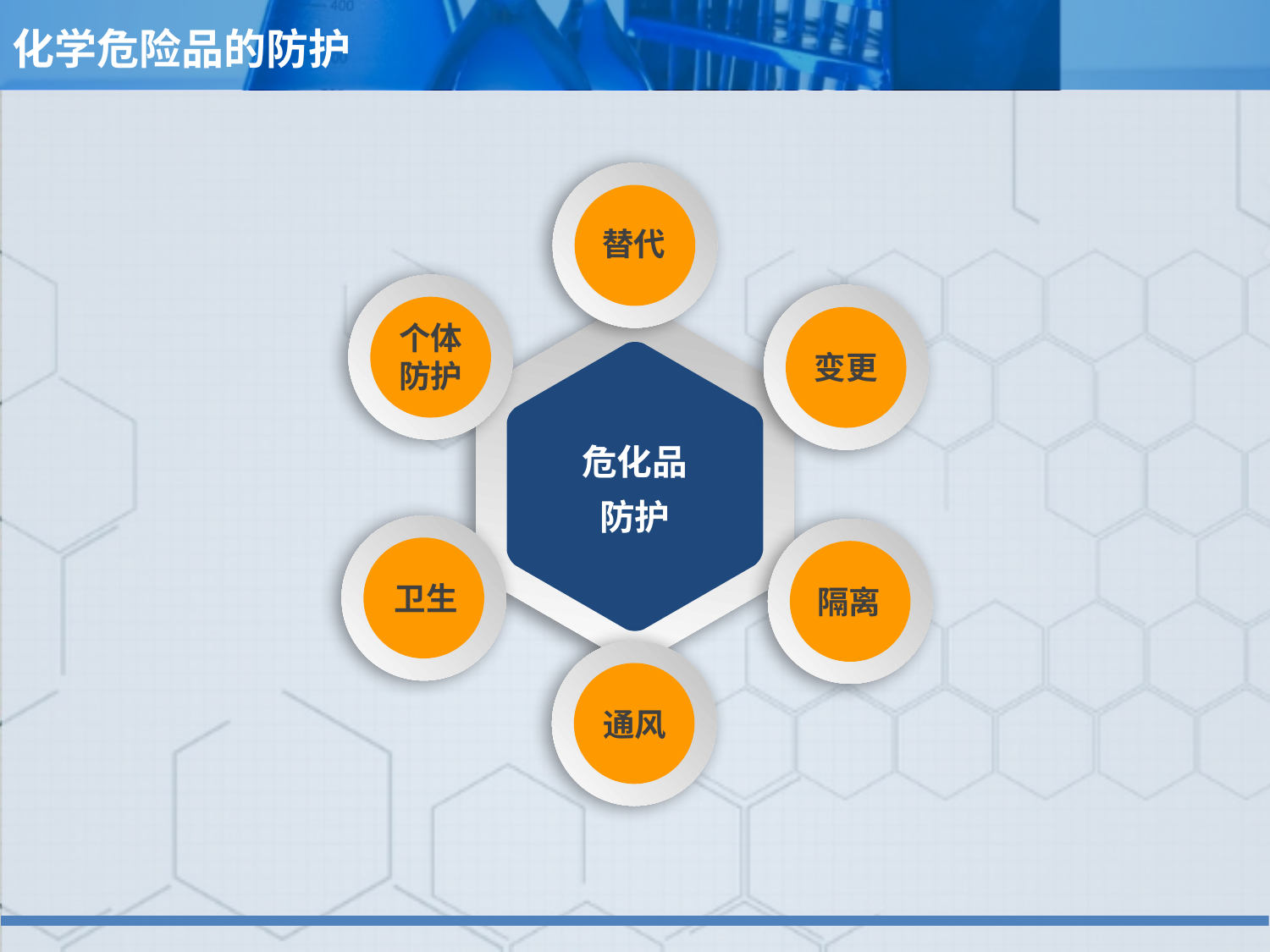

化学危险品的防护

替代

个体
防护
变更
危化品
防护

卫生
隔离

通风